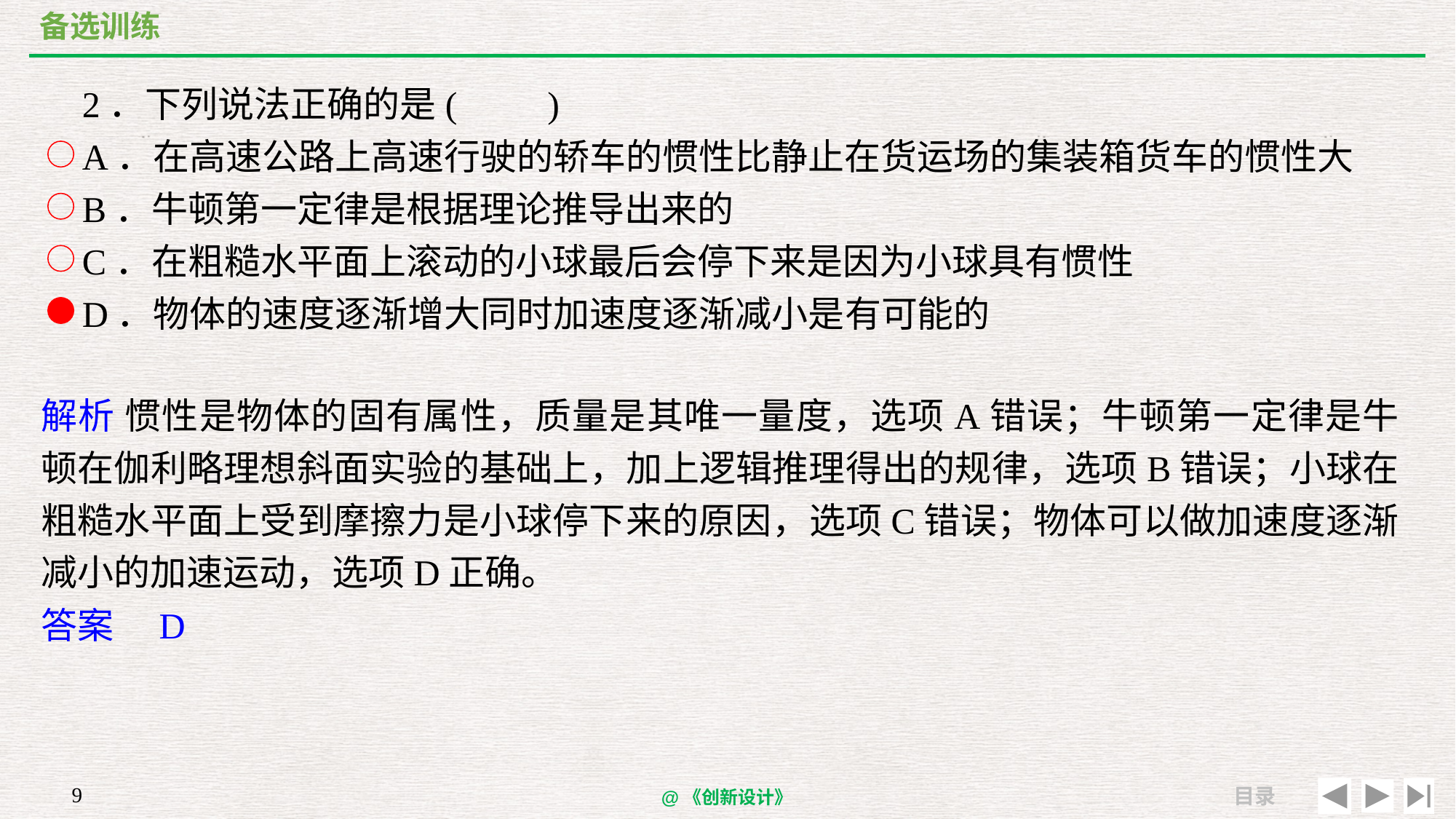

备选训练
2．下列说法正确的是(　　)
A．在高速公路上高速行驶的轿车的惯性比静止在货运场的集装箱货车的惯性大
B．牛顿第一定律是根据理论推导出来的
C．在粗糙水平面上滚动的小球最后会停下来是因为小球具有惯性
D．物体的速度逐渐增大同时加速度逐渐减小是有可能的

解析 惯性是物体的固有属性，质量是其唯一量度，选项A错误；牛顿第一定律是牛顿在伽利略理想斜面实验的基础上，加上逻辑推理得出的规律，选项B错误；小球在粗糙水平面上受到摩擦力是小球停下来的原因，选项C错误；物体可以做加速度逐渐减小的加速运动，选项D正确。
答案　D